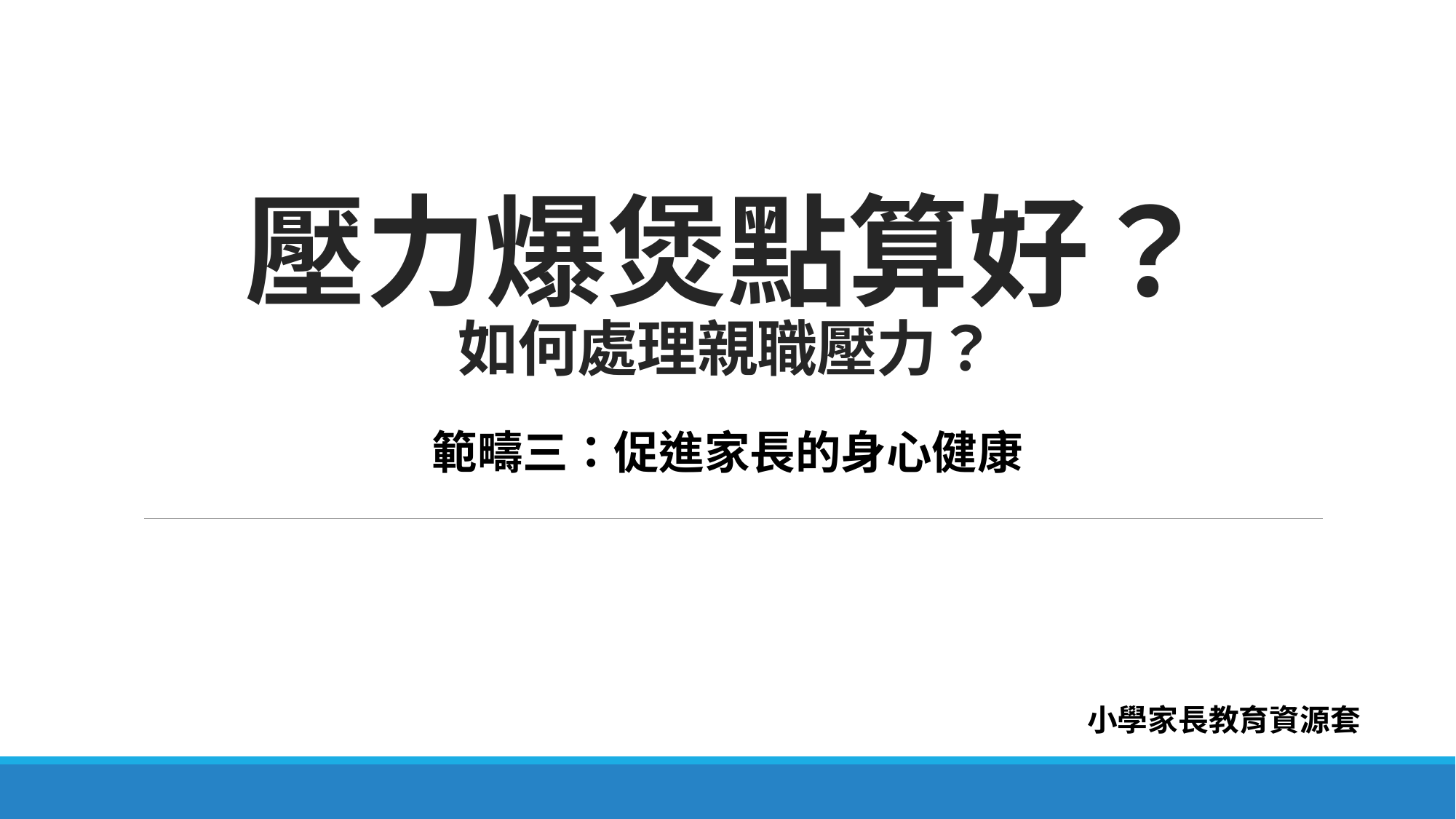

# 壓力爆煲點算好？ 如何處理親職壓力？
範疇三：促進家長的身心健康
小學家長教育資源套